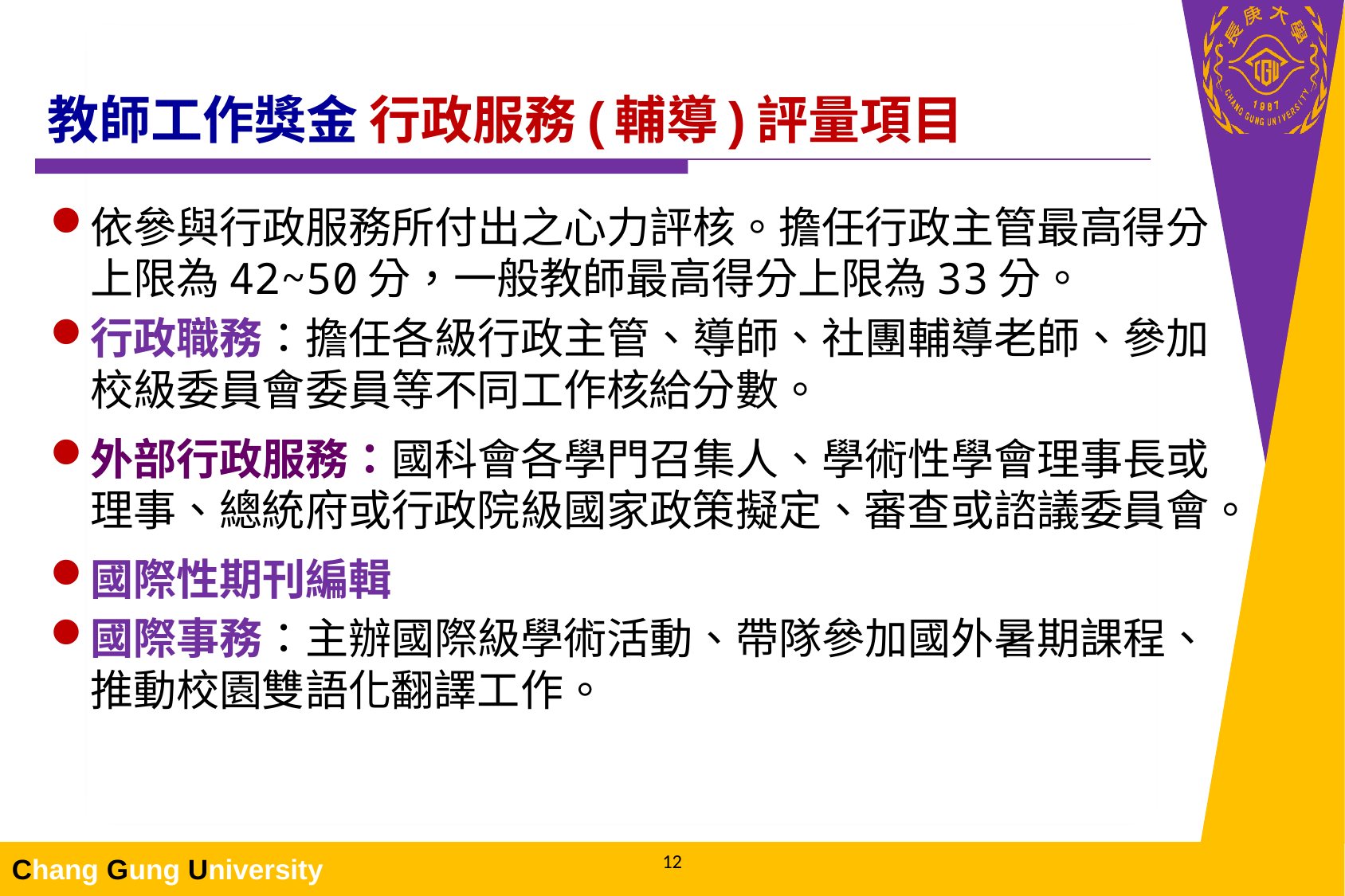

# 教師工作獎金 行政服務(輔導)評量項目
依參與行政服務所付出之心力評核。擔任行政主管最高得分上限為42~50分，一般教師最高得分上限為33分。
行政職務：擔任各級行政主管、導師、社團輔導老師、參加校級委員會委員等不同工作核給分數。
外部行政服務：國科會各學門召集人、學術性學會理事長或理事、總統府或行政院級國家政策擬定、審查或諮議委員會。
國際性期刊編輯
國際事務：主辦國際級學術活動、帶隊參加國外暑期課程、推動校園雙語化翻譯工作。

12